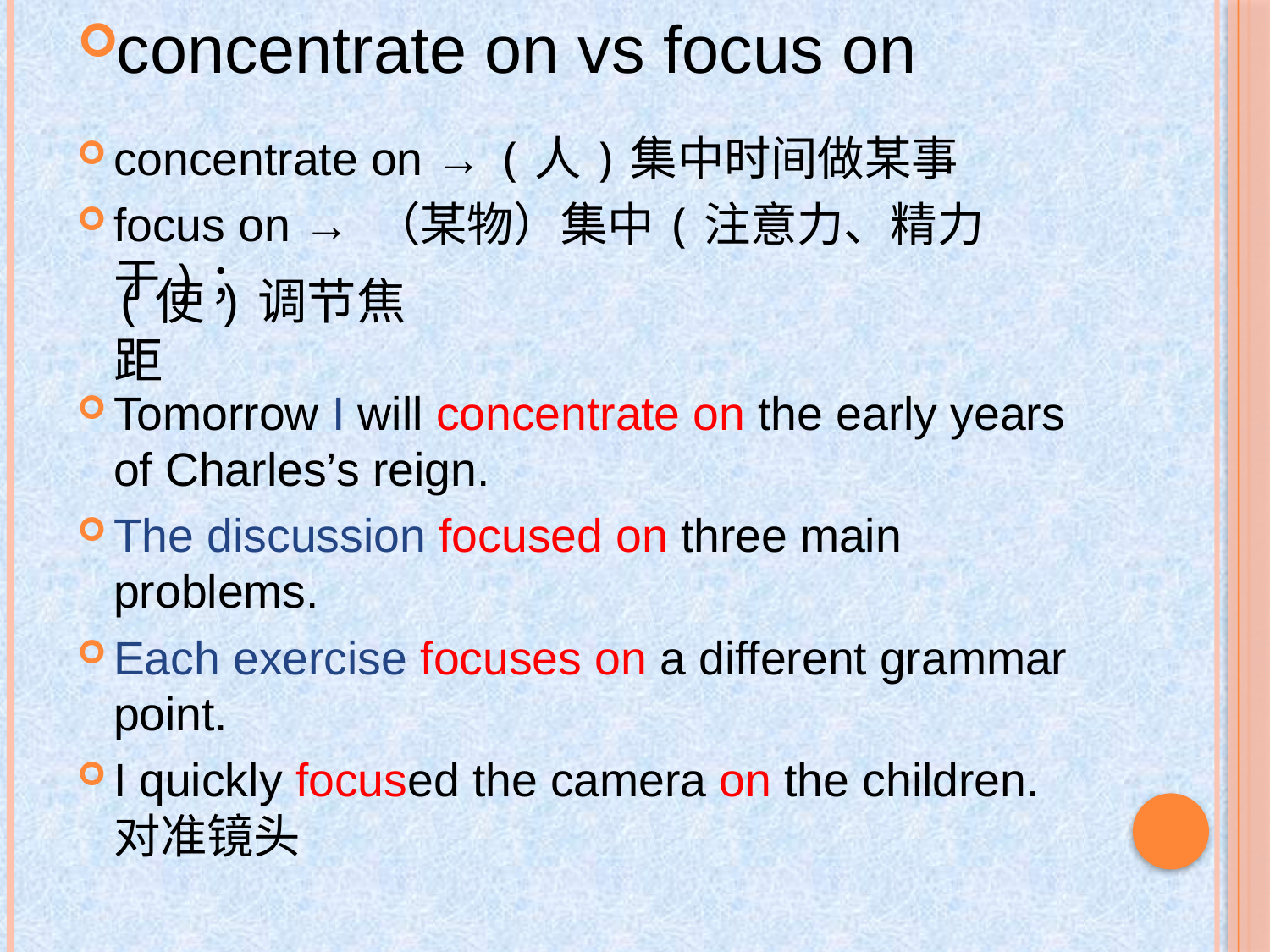

concentrate on vs focus on

concentrate on → (人)集中时间做某事
focus on → （某物）集中(注意力、精力于)；

Tomorrow I will concentrate on the early years of Charles’s reign.
The discussion focused on three main problems.
Each exercise focuses on a different grammar point.
I quickly focused the camera on the children. 对准镜头
(使)调节焦距